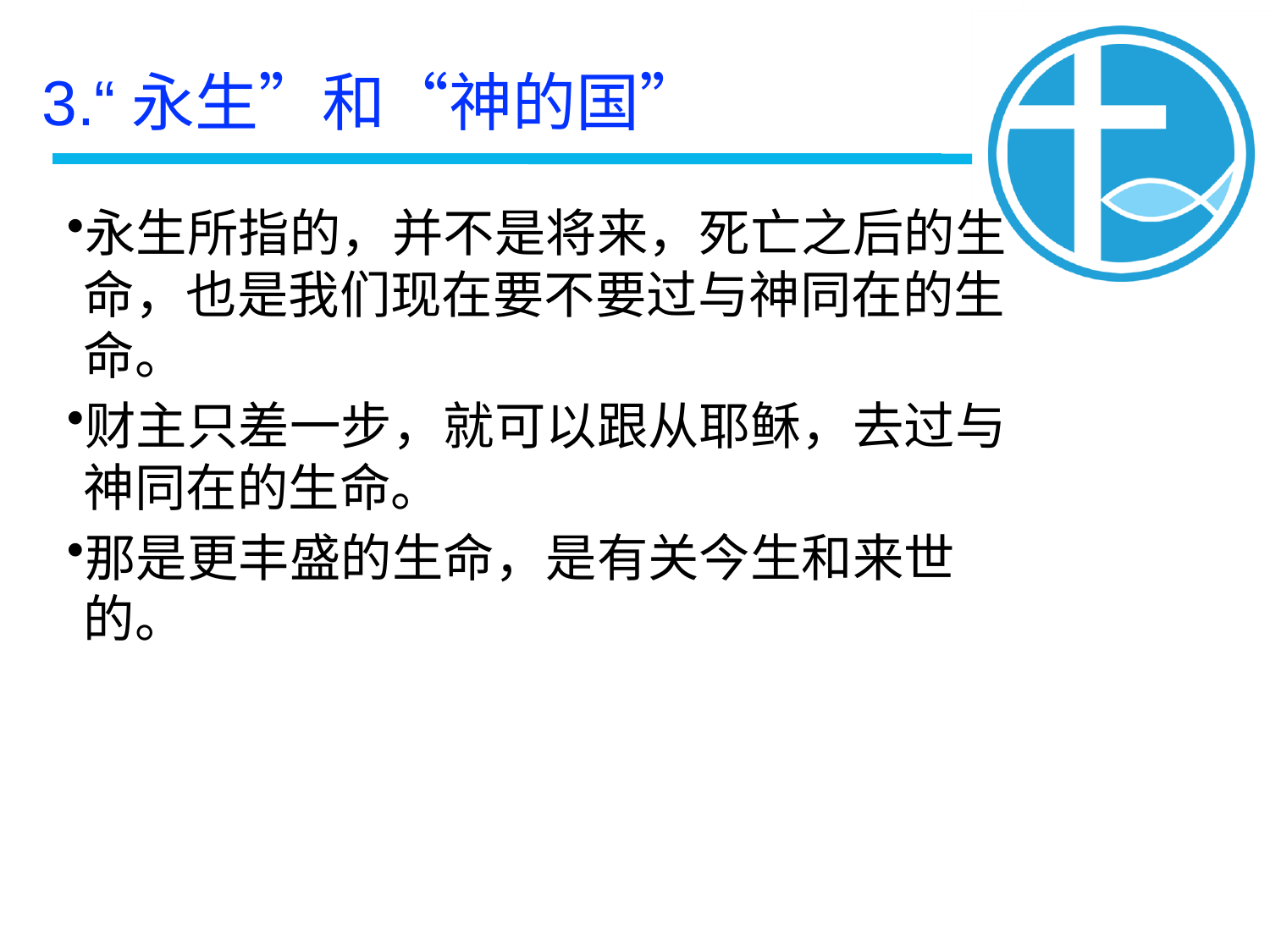

3.“永生”和“神的国”
永生所指的，并不是将来，死亡之后的生命，也是我们现在要不要过与神同在的生命。
财主只差一步，就可以跟从耶稣，去过与神同在的生命。
那是更丰盛的生命，是有关今生和来世的。